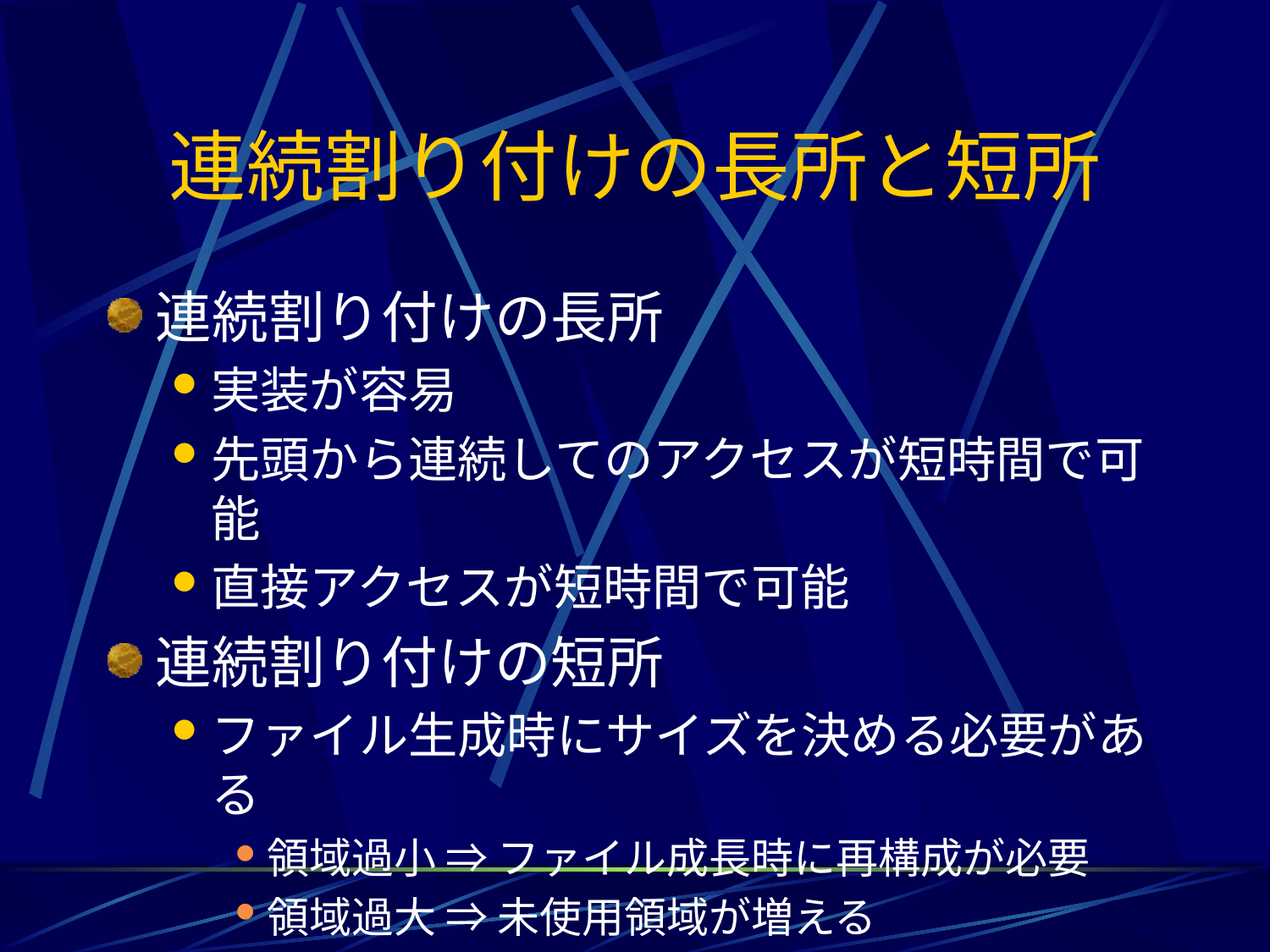

# 連続割り付けの長所と短所
連続割り付けの長所
実装が容易
先頭から連続してのアクセスが短時間で可能
直接アクセスが短時間で可能
連続割り付けの短所
ファイル生成時にサイズを決める必要がある
領域過小 ⇒ ファイル成長時に再構成が必要
領域過大 ⇒ 未使用領域が増える
断片化が生じる